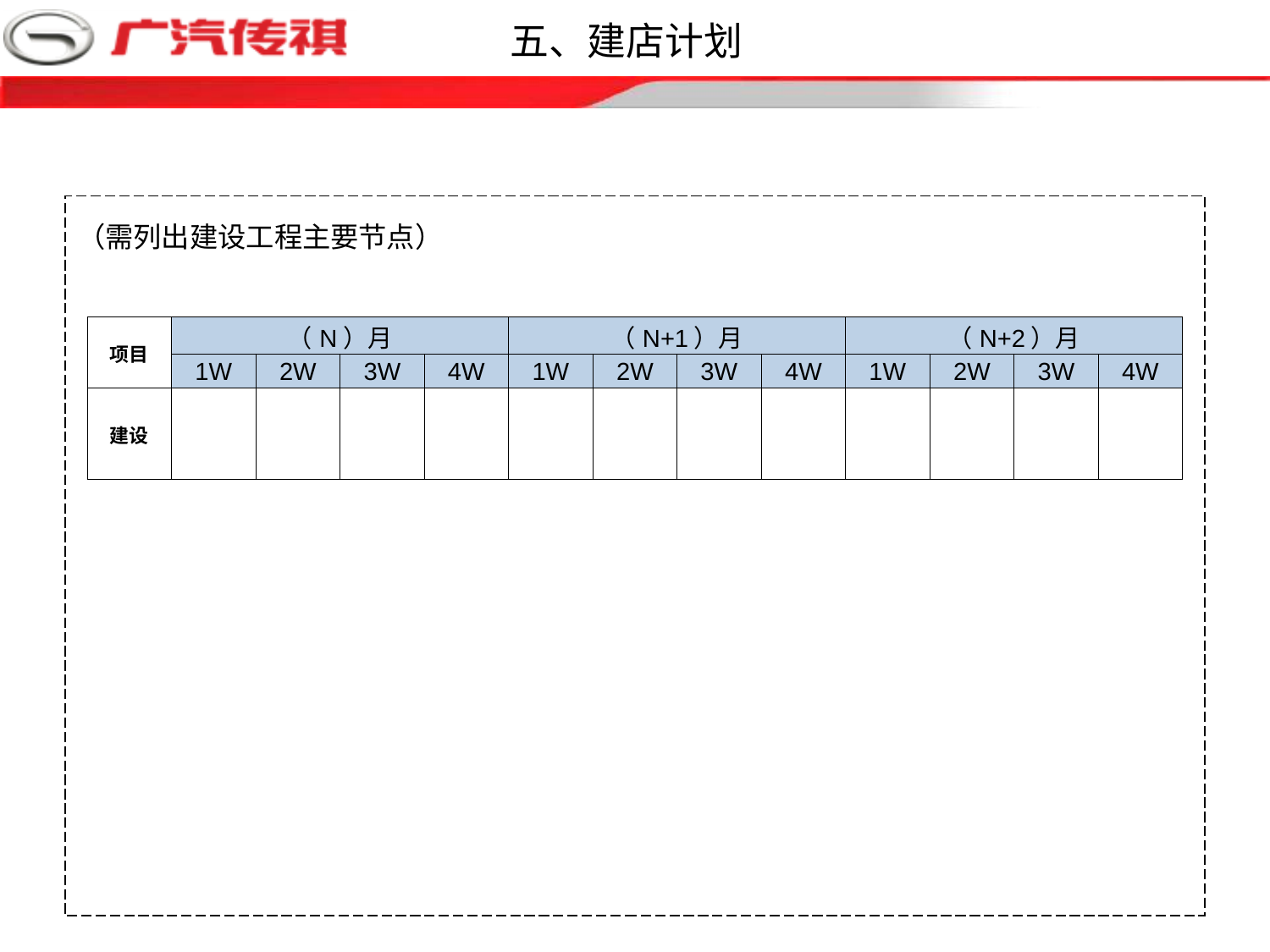

五、建店计划
（需列出建设工程主要节点）
| 项目 | （N）月 |  |  |  | （N+1）月 |  |  |  | （N+2）月 |  |  |  |
| --- | --- | --- | --- | --- | --- | --- | --- | --- | --- | --- | --- | --- |
|  | 1W | 2W | 3W | 4W | 1W | 2W | 3W | 4W | 1W | 2W | 3W | 4W |
| 建设 |  |  |  |  |  |  |  |  |  |  |  |  |